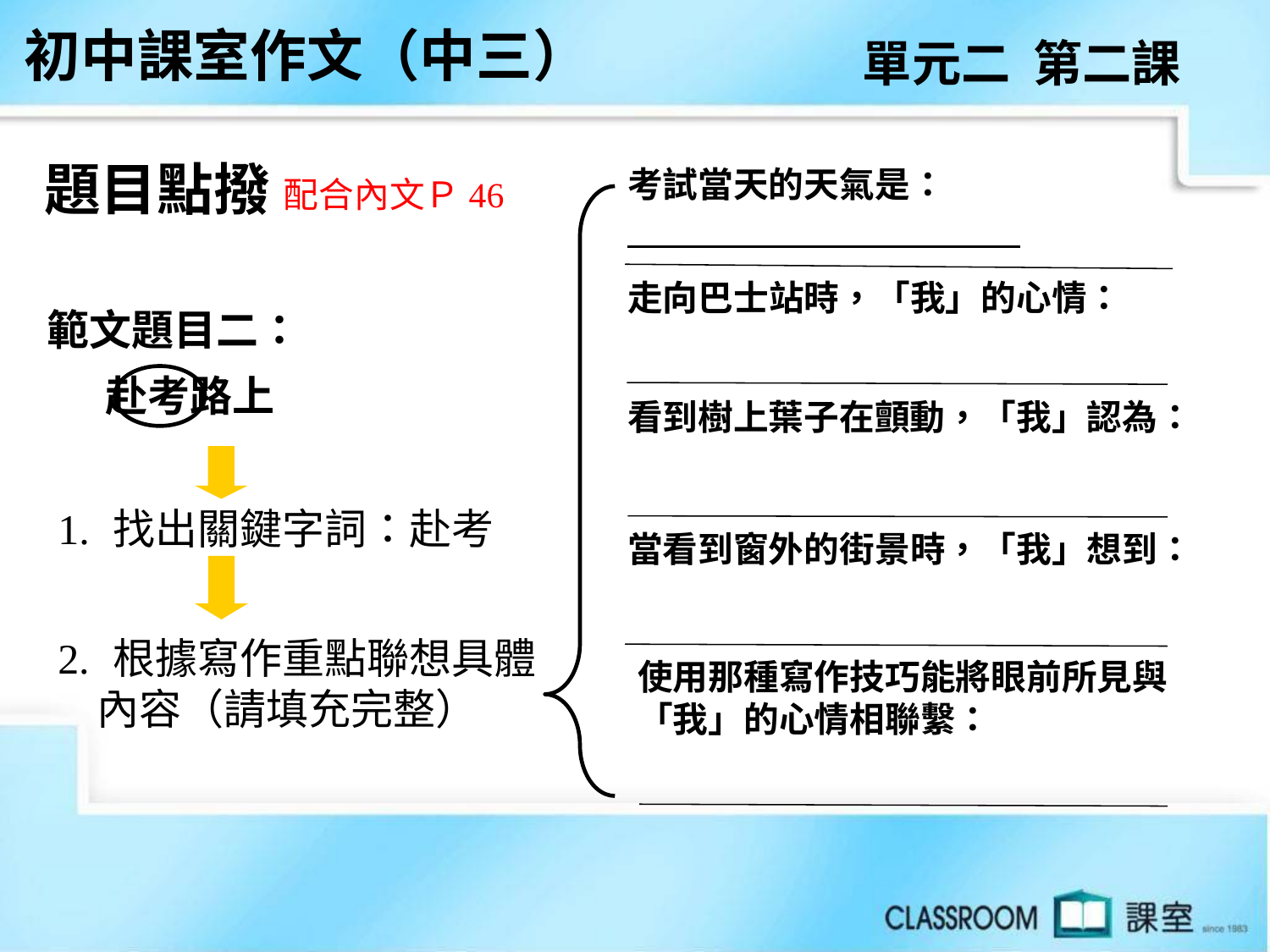

初中課室作文（中三）
單元二  第二課
題目點撥
考試當天的天氣是：

配合內文Ｐ46

走向巴士站時，「我」的心情：
範文題目二：
     赴考路上

看到樹上葉子在顫動，「我」認為：

1. 找出關鍵字詞：赴考

當看到窗外的街景時，「我」想到：

2. 根據寫作重點聯想具體
   內容（請填充完整）

使用那種寫作技巧能將眼前所見與「我」的心情相聯繫：